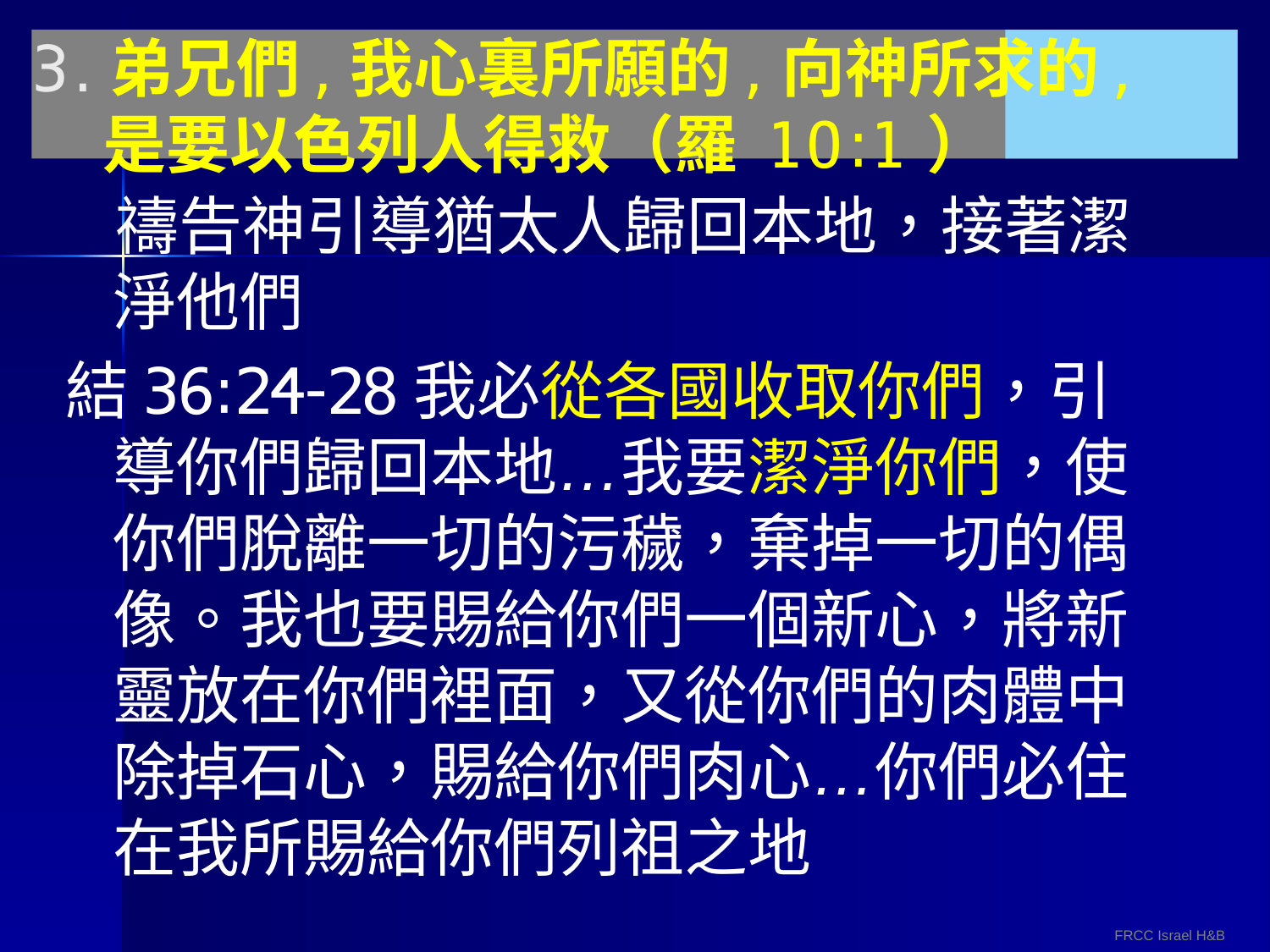

# 3.弟兄們,我心裏所願的,向神所求的,是要以色列人得救（羅 10:1）
  禱告神引導猶太人歸回本地，接著潔淨他們
結36:24-28我必從各國收取你們，引導你們歸回本地…我要潔淨你們，使你們脫離一切的污穢，棄掉一切的偶像。我也要賜給你們一個新心，將新靈放在你們裡面，又從你們的肉體中除掉石心，賜給你們肉心…你們必住在我所賜給你們列祖之地